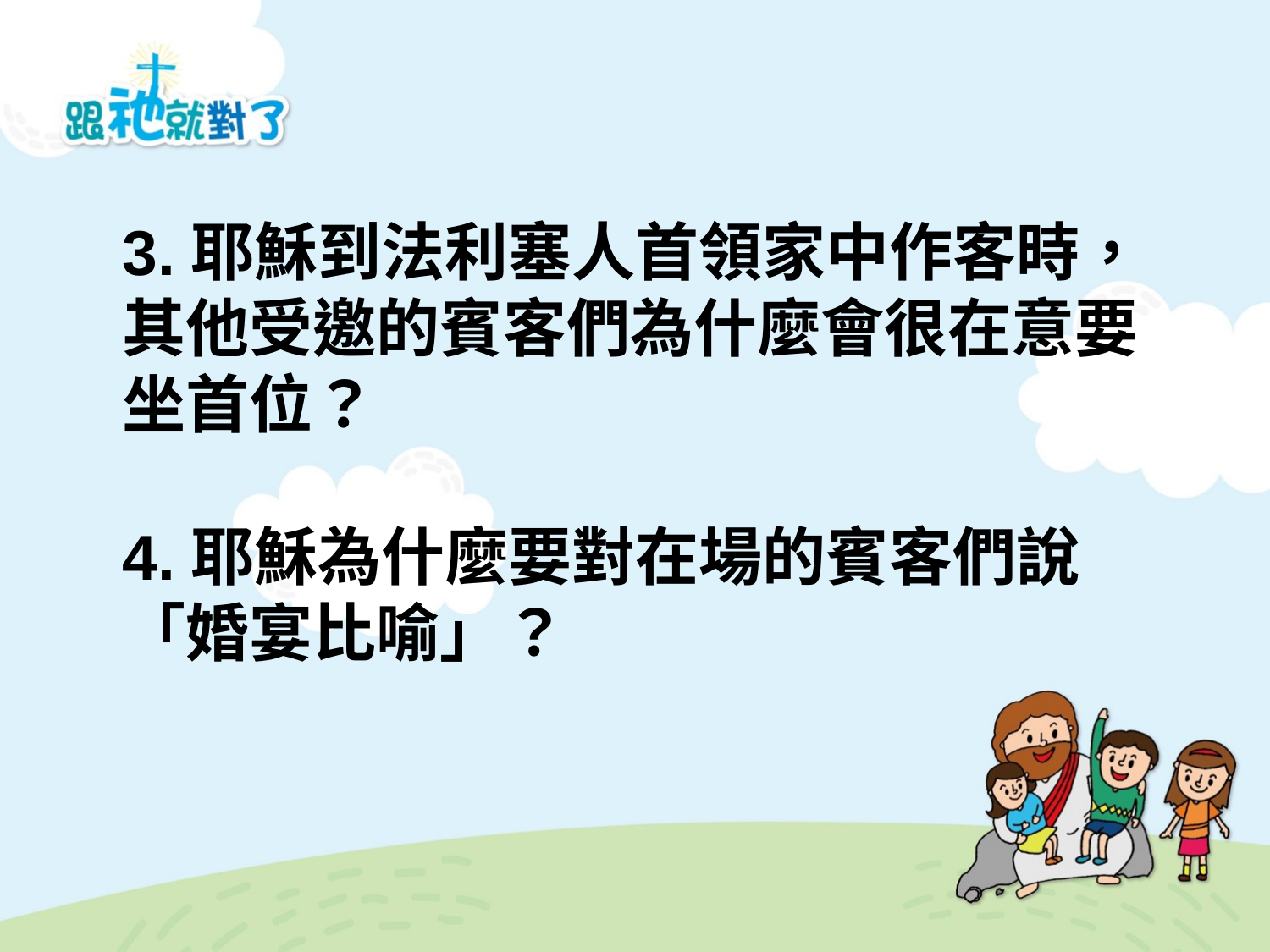

3.耶穌到法利塞人首領家中作客時，其他受邀的賓客們為什麼會很在意要坐首位？

4.耶穌為什麼要對在場的賓客們說「婚宴比喻」？